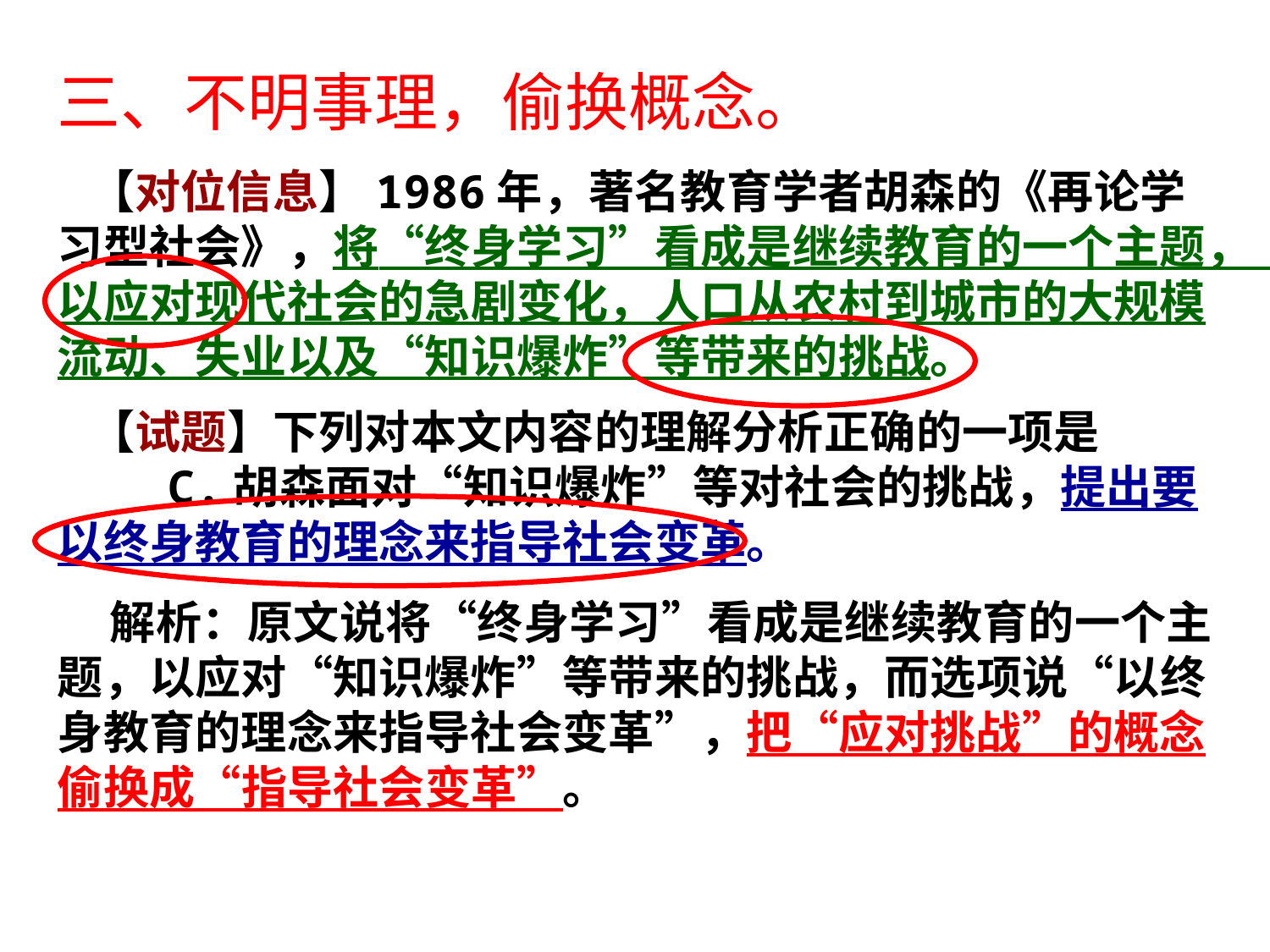

三、不明事理，偷换概念。
  【对位信息】1986年，著名教育学者胡森的《再论学习型社会》，将“终身学习”看成是继续教育的一个主题，以应对现代社会的急剧变化，人口从农村到城市的大规模流动、失业以及“知识爆炸”等带来的挑战。

  【试题】下列对本文内容的理解分析正确的一项是
    C.胡森面对“知识爆炸”等对社会的挑战，提出要以终身教育的理念来指导社会变革。

    解析：原文说将“终身学习”看成是继续教育的一个主题，以应对“知识爆炸”等带来的挑战，而选项说“以终身教育的理念来指导社会变革”，把“应对挑战”的概念偷换成“指导社会变革”。